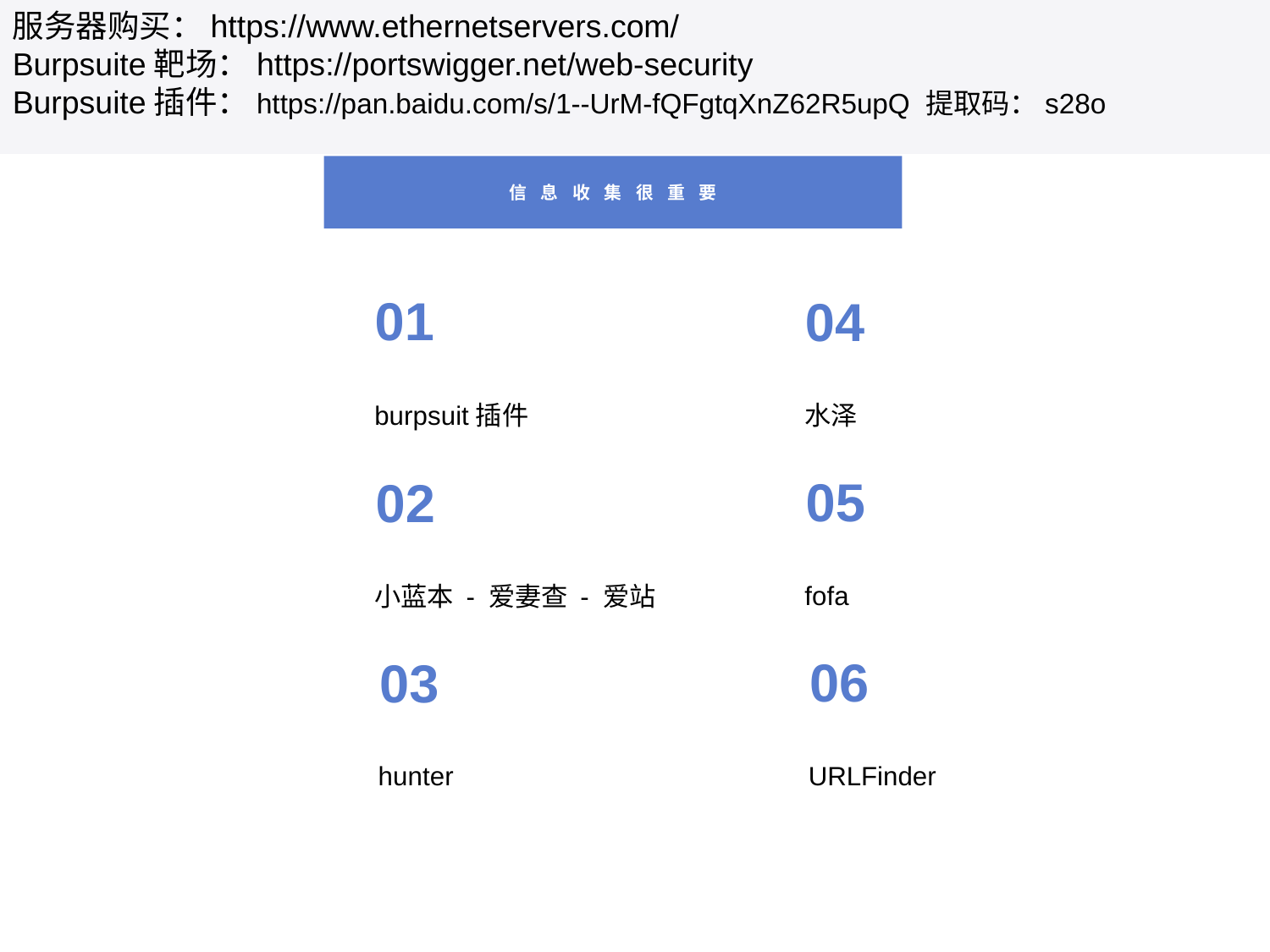

服务器购买：https://www.ethernetservers.com/
Burpsuite靶场：https://portswigger.net/web-security
Burpsuite插件：https://pan.baidu.com/s/1--UrM-fQFgtqXnZ62R5upQ 提取码：s28o
信息收集很重要
01
04
burpsuit插件
水泽
05
02
fofa
小蓝本 - 爱妻查 - 爱站
06
03
URLFinder
hunter